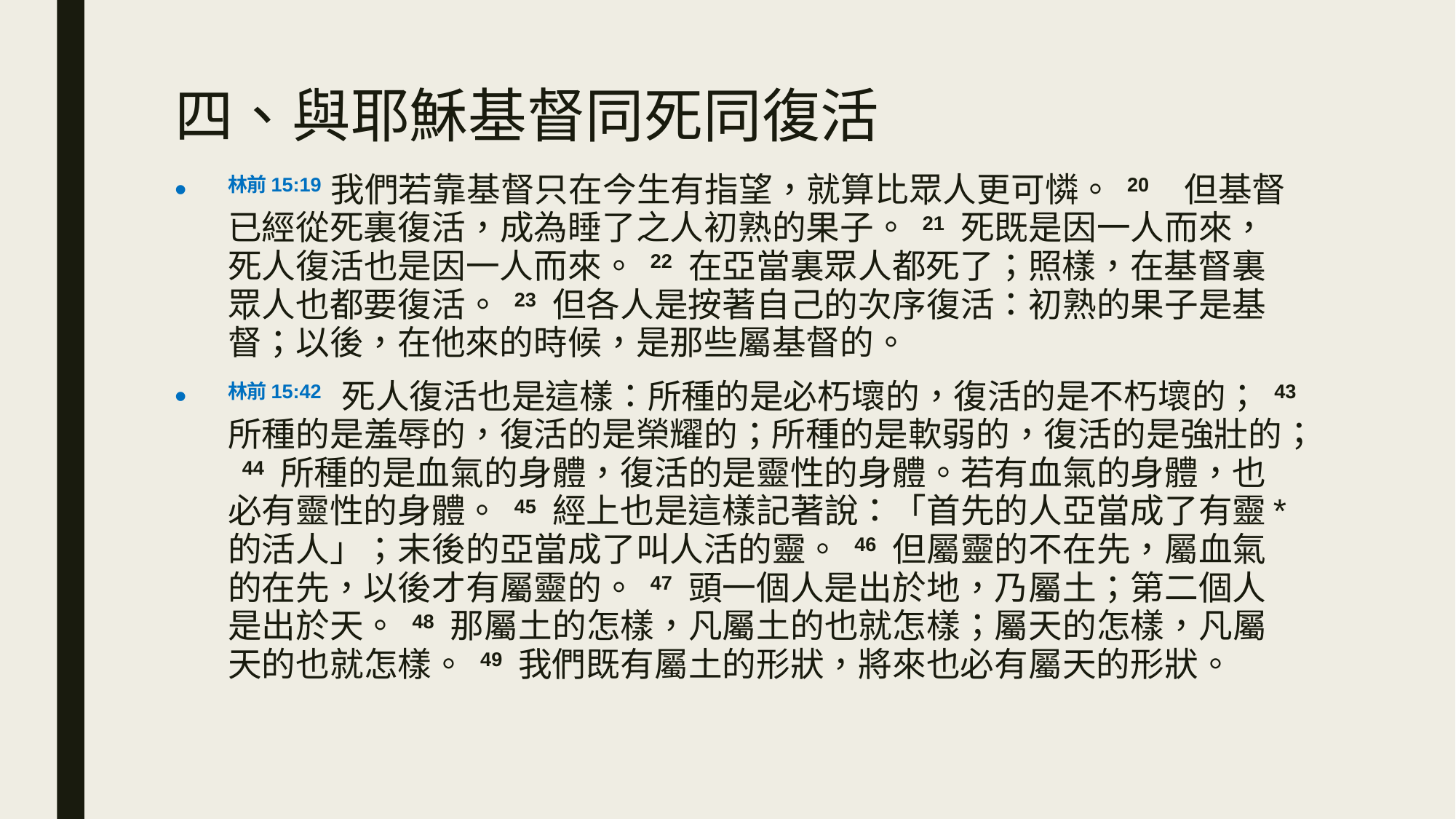

# 四、與耶穌基督同死同復活
林前15:19 我們若靠基督只在今生有指望，就算比眾人更可憐。 20   但基督已經從死裏復活，成為睡了之人初熟的果子。 21 死既是因一人而來，死人復活也是因一人而來。 22 在亞當裏眾人都死了；照樣，在基督裏眾人也都要復活。 23 但各人是按著自己的次序復活：初熟的果子是基督；以後，在他來的時候，是那些屬基督的。
林前15:42   死人復活也是這樣：所種的是必朽壞的，復活的是不朽壞的； 43 所種的是羞辱的，復活的是榮耀的；所種的是軟弱的，復活的是強壯的； 44 所種的是血氣的身體，復活的是靈性的身體。若有血氣的身體，也必有靈性的身體。 45 經上也是這樣記著說：「首先的人亞當成了有靈* 的活人」；末後的亞當成了叫人活的靈。 46 但屬靈的不在先，屬血氣的在先，以後才有屬靈的。 47 頭一個人是出於地，乃屬土；第二個人是出於天。 48 那屬土的怎樣，凡屬土的也就怎樣；屬天的怎樣，凡屬天的也就怎樣。 49 我們既有屬土的形狀，將來也必有屬天的形狀。